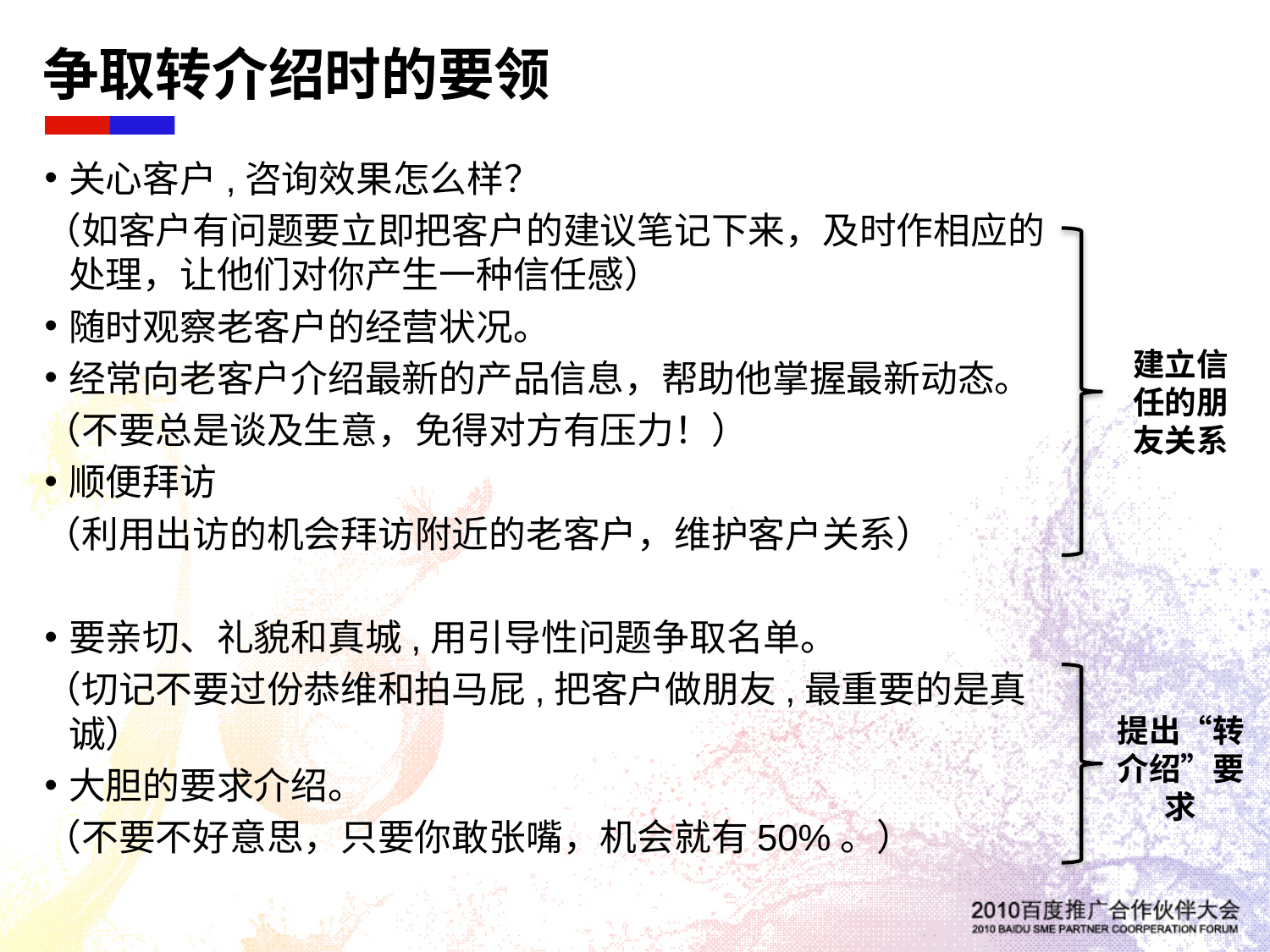

# 争取转介绍时的要领
关心客户,咨询效果怎么样？
（如客户有问题要立即把客户的建议笔记下来，及时作相应的处理，让他们对你产生一种信任感）
随时观察老客户的经营状况。
经常向老客户介绍最新的产品信息，帮助他掌握最新动态。
（不要总是谈及生意，免得对方有压力！）
顺便拜访
（利用出访的机会拜访附近的老客户，维护客户关系）

要亲切、礼貌和真城,用引导性问题争取名单。
（切记不要过份恭维和拍马屁,把客户做朋友,最重要的是真诚）
大胆的要求介绍。
（不要不好意思，只要你敢张嘴，机会就有50%。）

建立信任的朋友关系

提出“转介绍”要求